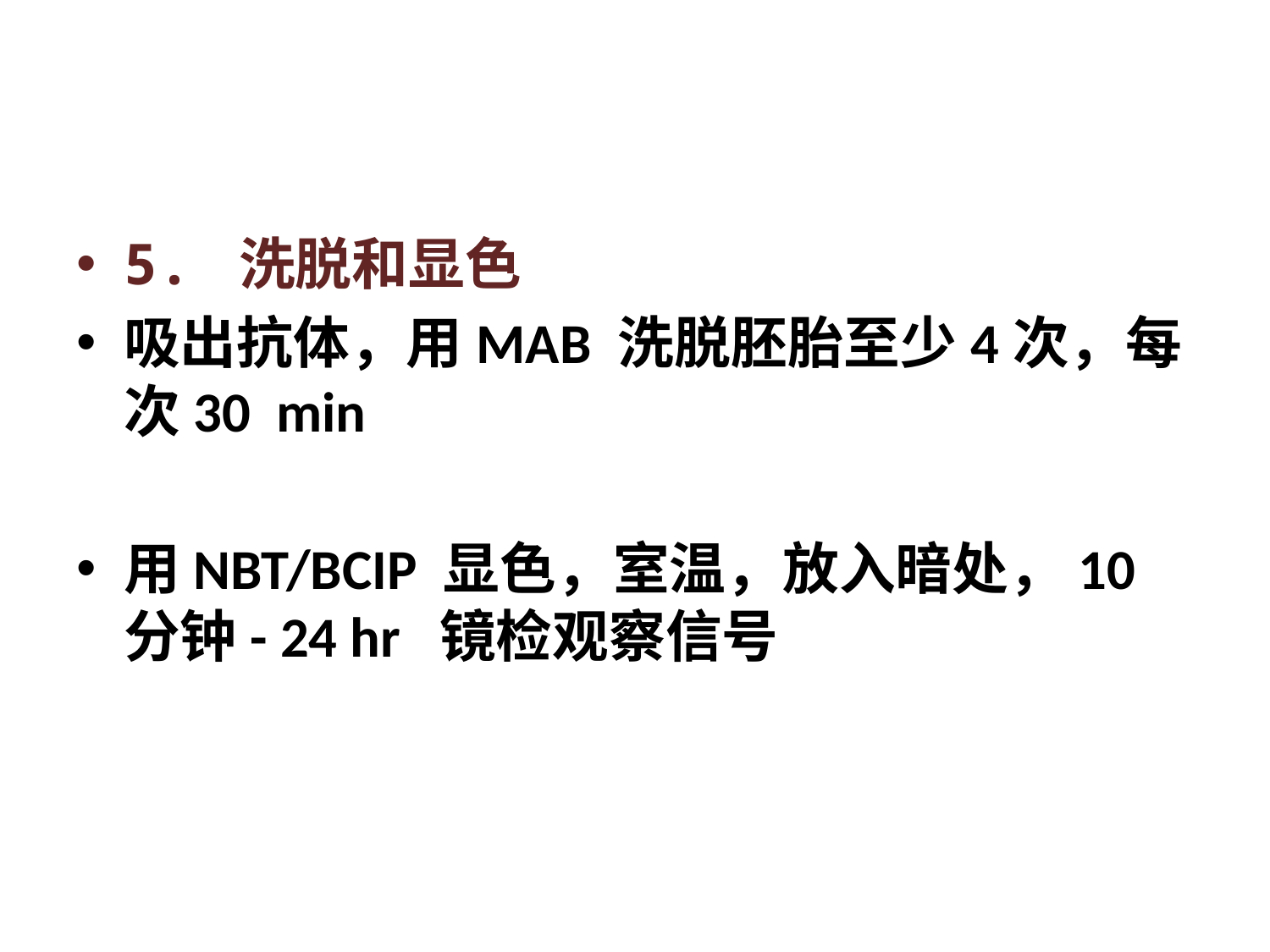

#
5. 洗脱和显色
吸出抗体，用MAB 洗脱胚胎至少4次，每次30  min

用NBT/BCIP 显色，室温，放入暗处，10 分钟- 24 hr  镜检观察信号